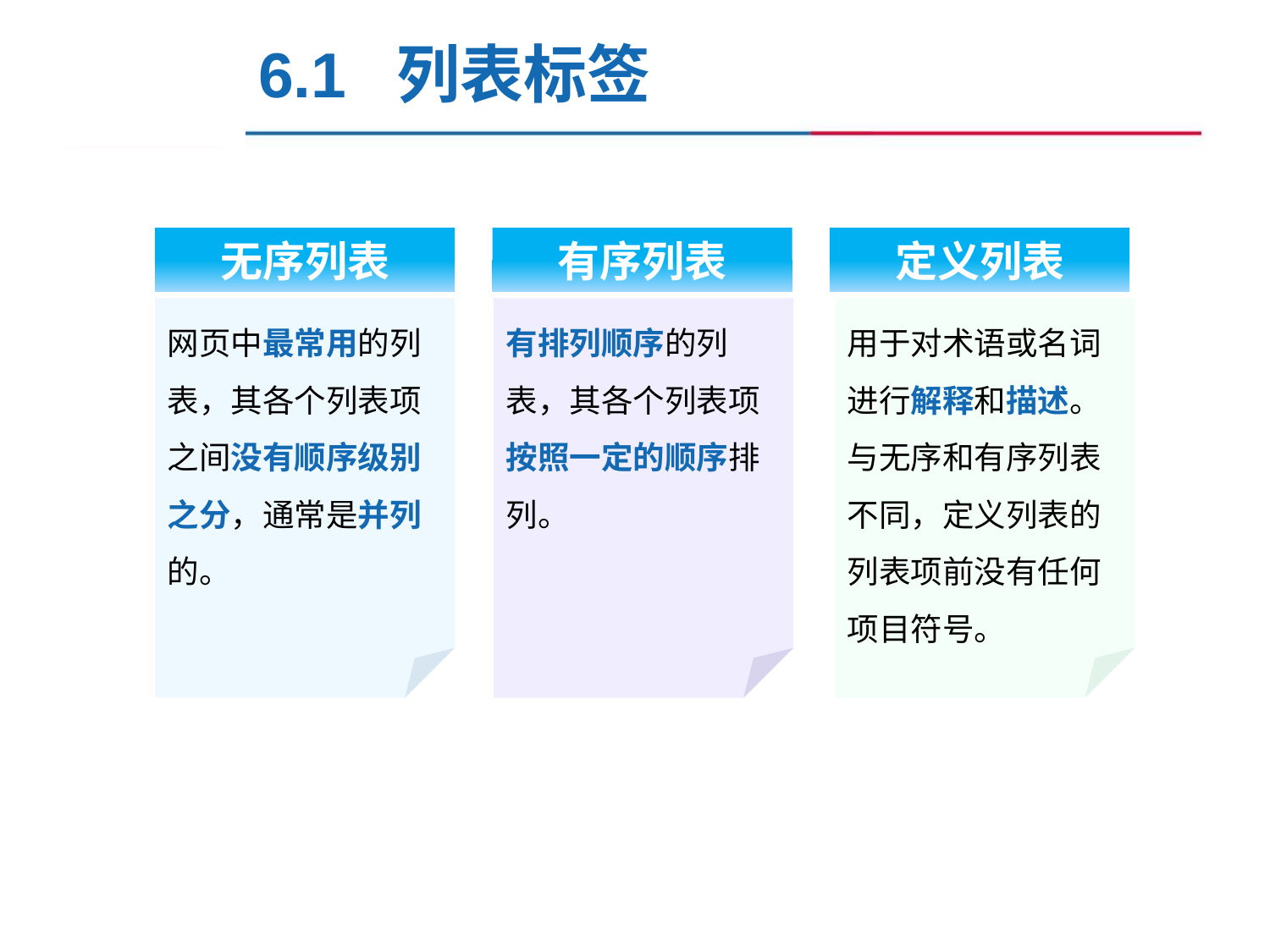

6.1  列表标签
无序列表
有序列表
定义列表
网页中最常用的列表，其各个列表项之间没有顺序级别之分，通常是并列的。
有排列顺序的列表，其各个列表项按照一定的顺序排列。
用于对术语或名词进行解释和描述。与无序和有序列表不同，定义列表的列表项前没有任何项目符号。